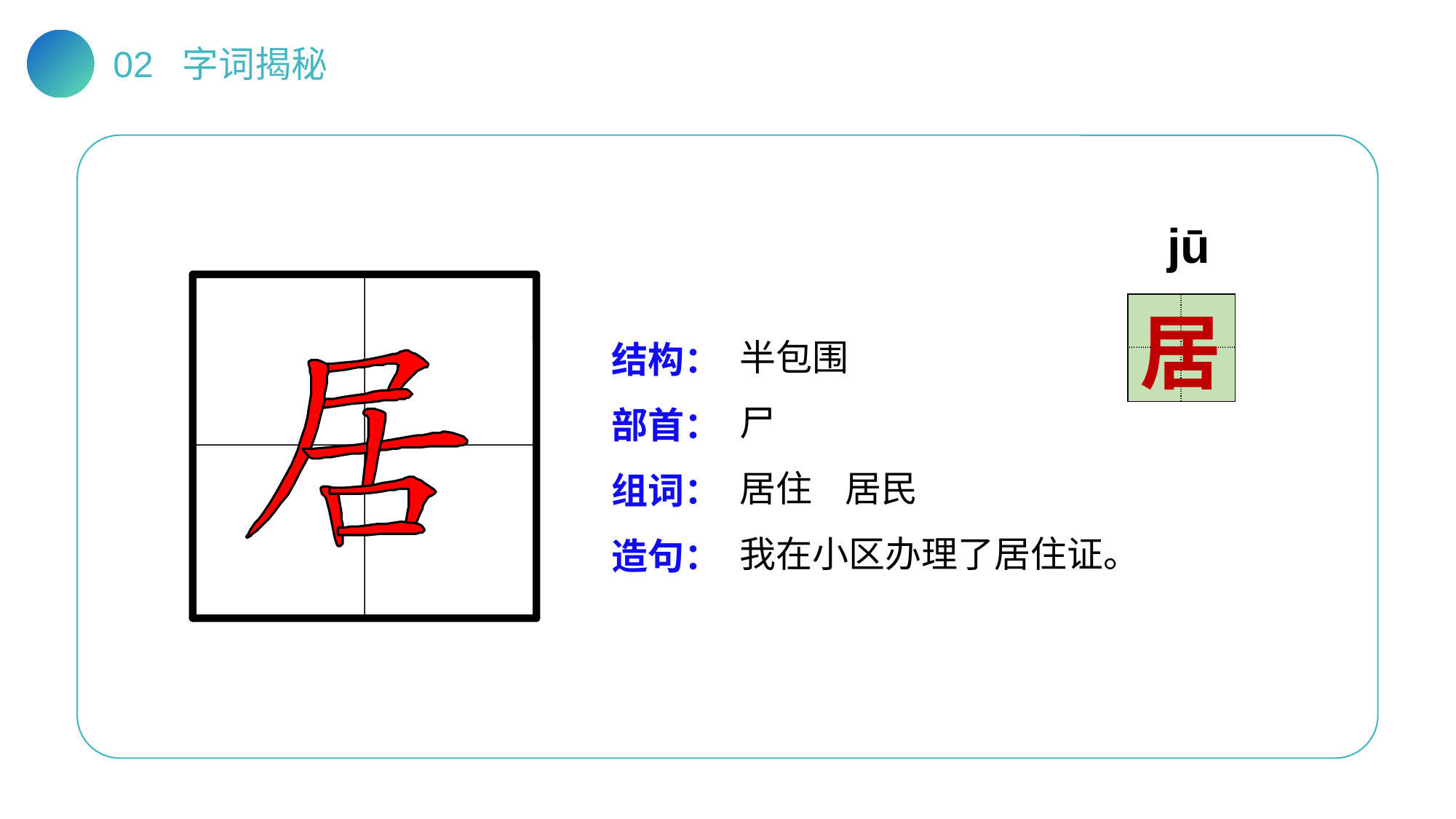

02  字词揭秘

jū

|  |  |
| --- | --- |
|  |  |
居
半包围
尸
居住    居民
我在小区办理了居住证。
结构：
部首：
组词：
造句：